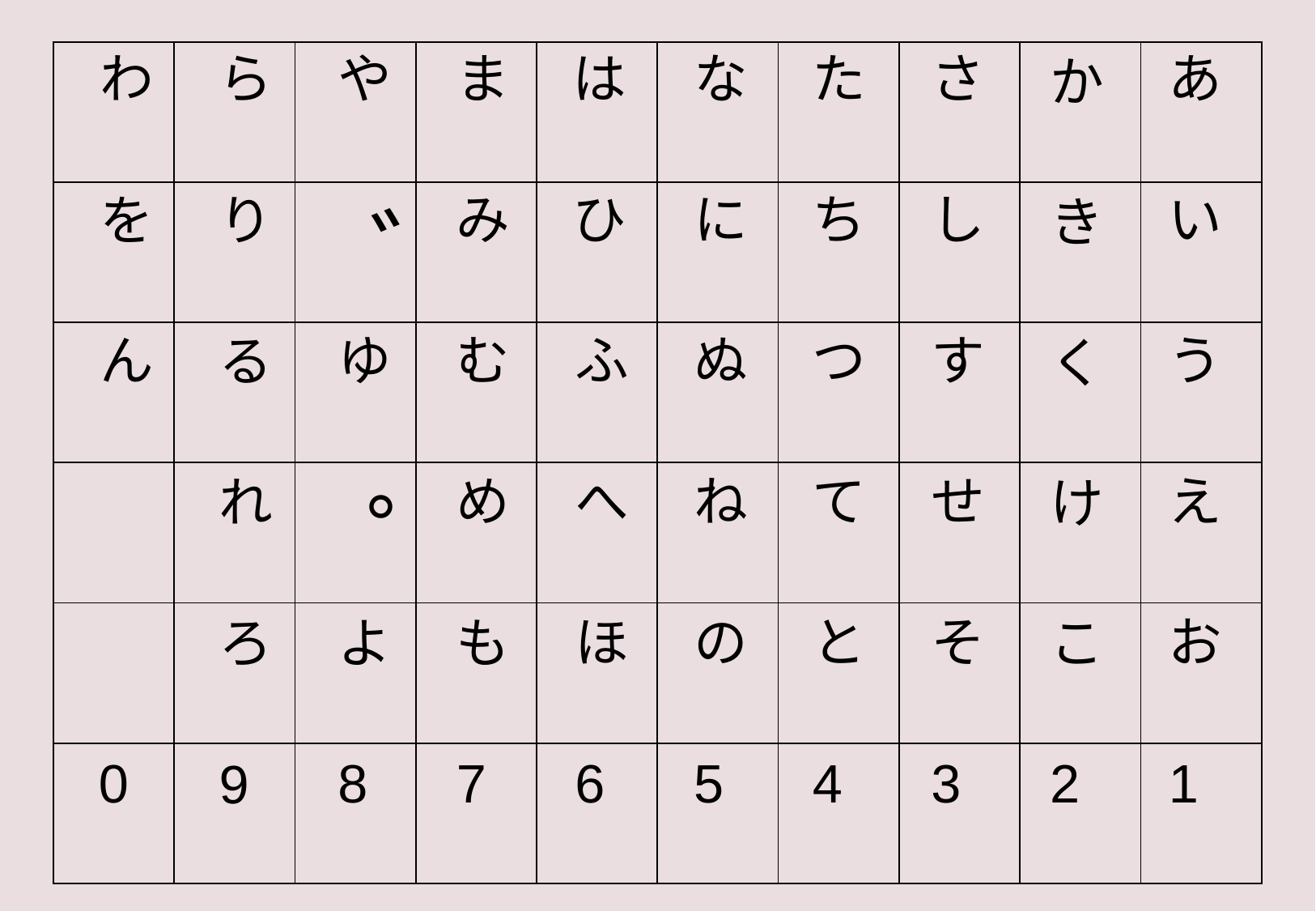

わ
ら
や
ま
は
な
た
さ
あ
|  |  |  |  |  |  |  |  |  |  |
| --- | --- | --- | --- | --- | --- | --- | --- | --- | --- |
|  |  |  |  |  |  |  |  |  |  |
|  |  |  |  |  |  |  |  |  |  |
|  |  |  |  |  |  |  |  |  |  |
|  |  |  |  |  |  |  |  |  |  |
|  |  |  |  |  |  |  |  |  |  |
か
み
ひ
に
ち
し
い
を
り
き
゛
ん
ゆ
む
ふ
ぬ
つ
す
う
る
く
め
へ
ね
て
せ
え
れ
け
゜
ほ
の
と
そ
お
ろ
よ
も
こ
0
8
7
6
5
4
3
2
1
9